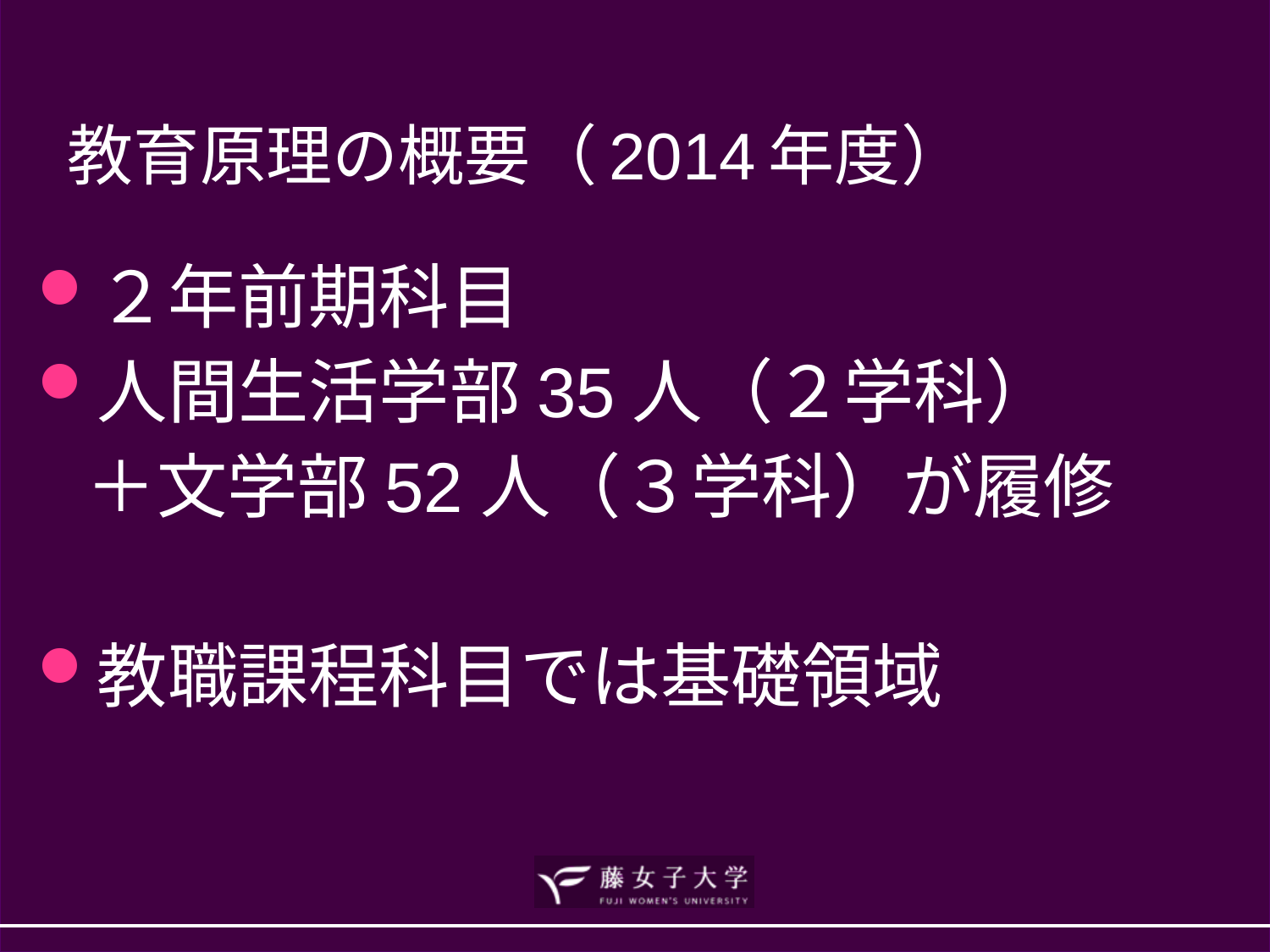

# 教育原理の概要（2014年度）
２年前期科目
人間生活学部35人（２学科）
  ＋文学部52人（３学科）が履修

教職課程科目では基礎領域